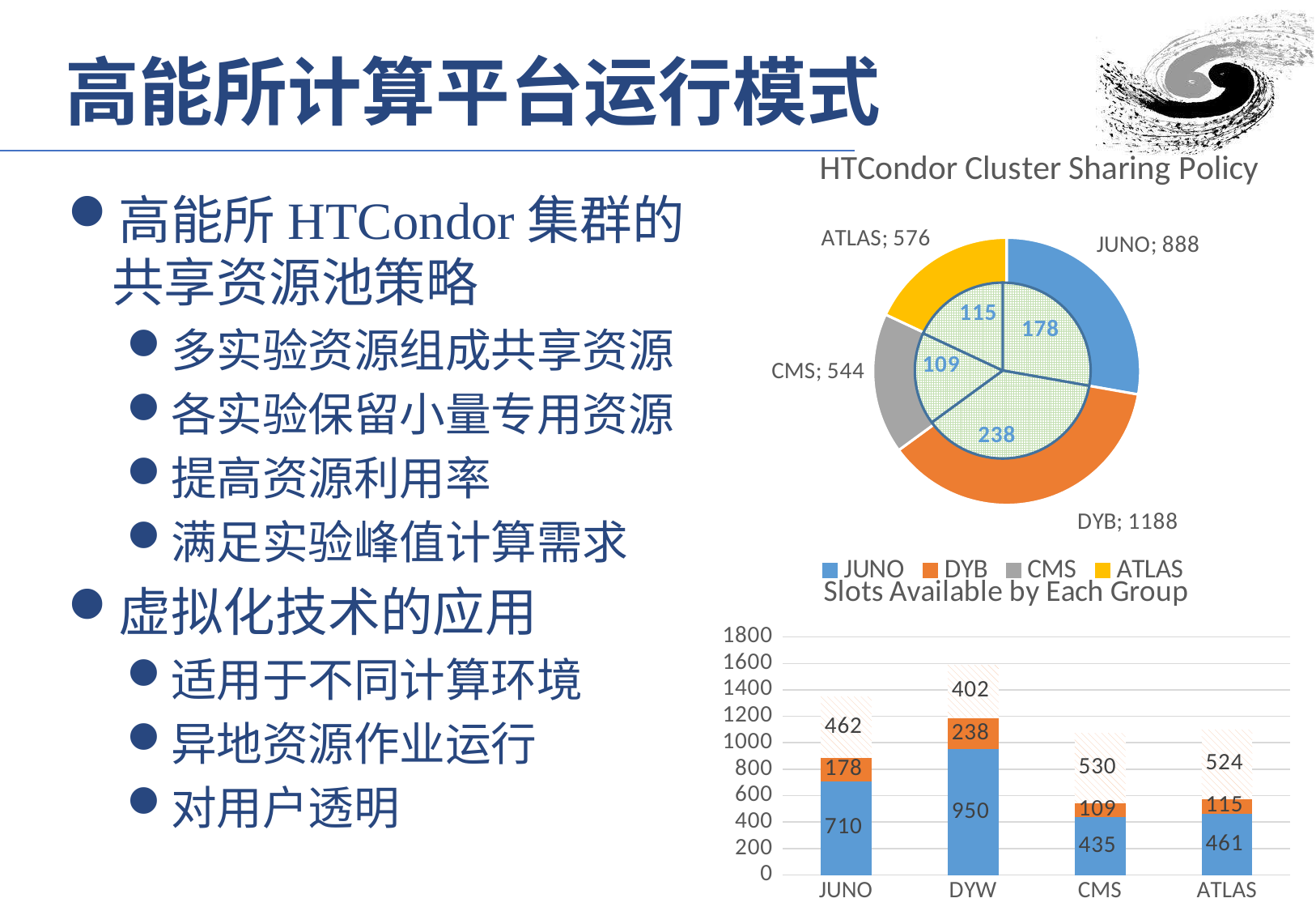

高能所计算平台运行模式

### Chart: HTCondor Cluster Sharing Policy

| Category | cpu cores |
|---|---|
| JUNO | 888.0 |
| DYB | 1188.0 |
| CMS | 544.0 |
| ATLAS | 576.0 |

### Chart

| Category |  |
|---|---|
| JUNO | 177.60000000000002 |
| DYB | 237.60000000000002 |
| CMS | 108.80000000000001 |
| ATLAS | 115.2 |
高能所HTCondor集群的共享资源池策略
多实验资源组成共享资源
各实验保留小量专用资源
提高资源利用率
满足实验峰值计算需求
虚拟化技术的应用
适用于不同计算环境
异地资源作业运行
对用户透明

### Chart: Slots Available by Each Group

| Category | min slots | sharing slots | exclusive slots |
|---|---|---|---|
| JUNO | 710.4000000000001 | 177.60000000000002 | 461.6 |
| DYW | 950.4000000000001 | 237.60000000000002 | 401.6 |
| CMS | 435.20000000000005 | 108.80000000000001 | 530.4000000000001 |
| ATLAS | 460.8 | 115.2 | 524.0 |